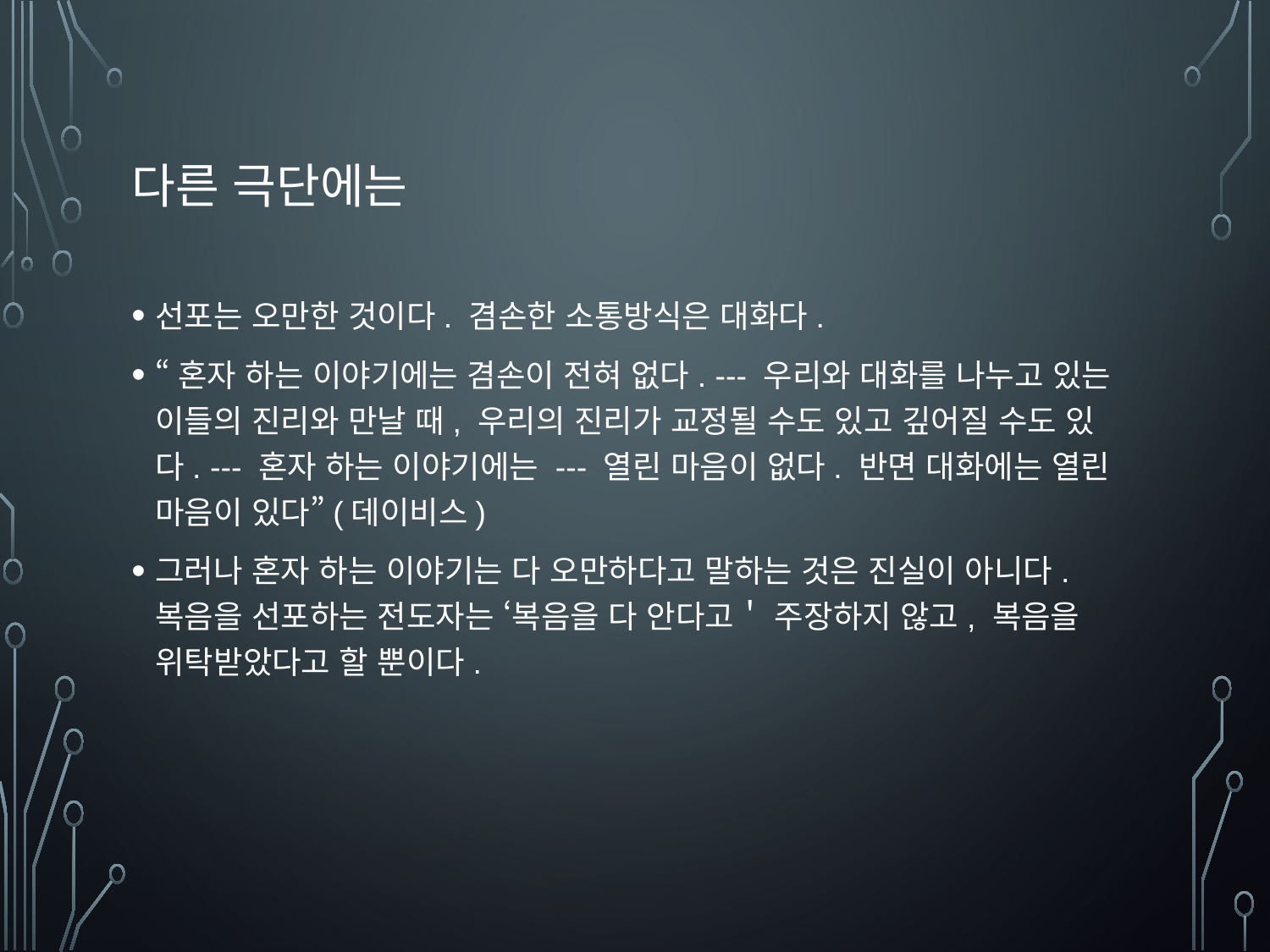

# 다른 극단에는
선포는 오만한 것이다. 겸손한 소통방식은 대화다.
“혼자 하는 이야기에는 겸손이 전혀 없다. --- 우리와 대화를 나누고 있는 이들의 진리와 만날 때, 우리의 진리가 교정될 수도 있고 깊어질 수도 있다. --- 혼자 하는 이야기에는 --- 열린 마음이 없다. 반면 대화에는 열린 마음이 있다”(데이비스)
그러나 혼자 하는 이야기는 다 오만하다고 말하는 것은 진실이 아니다. 복음을 선포하는 전도자는 ‘복음을 다 안다고＇ 주장하지 않고, 복음을 위탁받았다고 할 뿐이다.